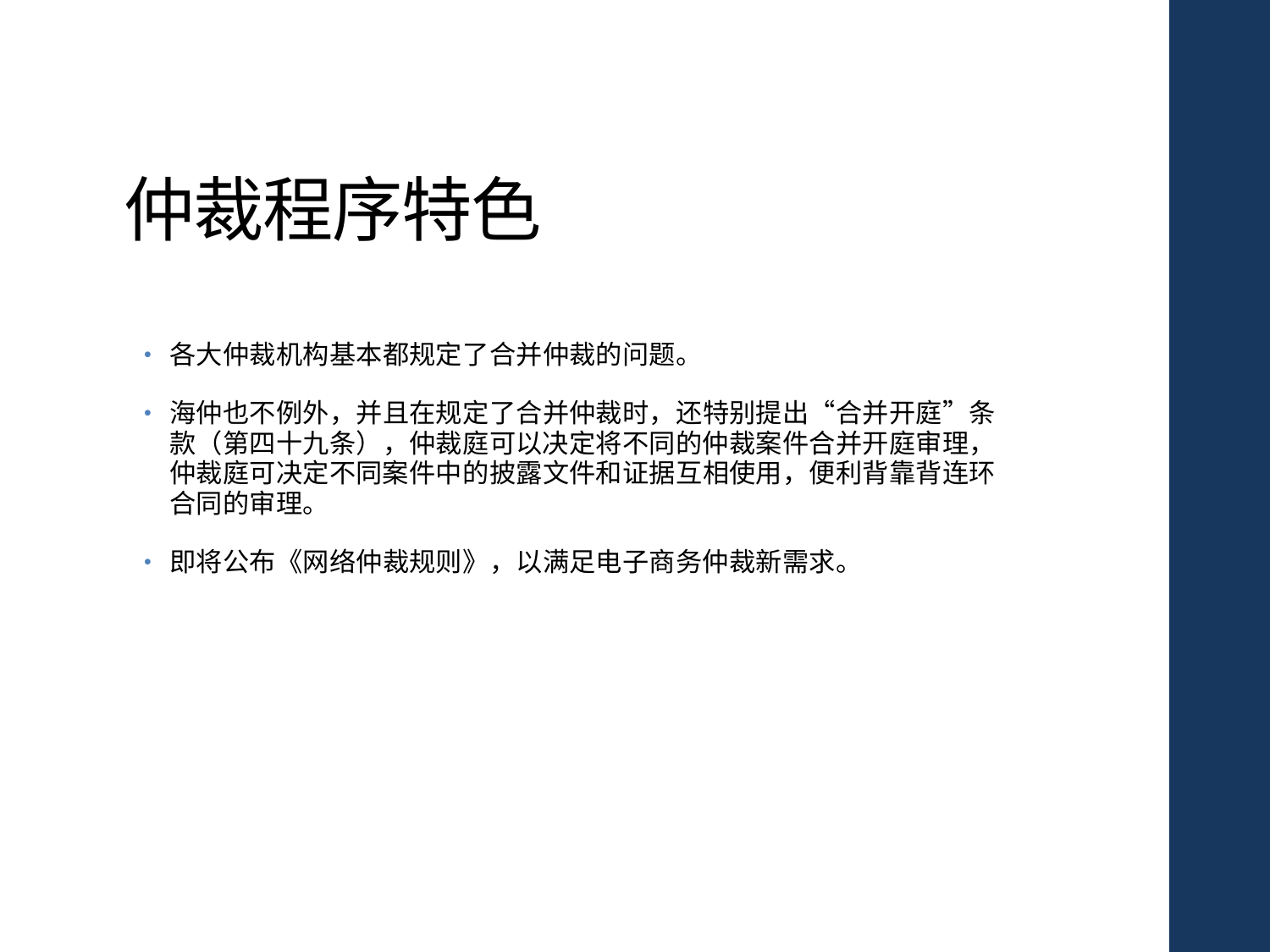

# 仲裁程序特色
各大仲裁机构基本都规定了合并仲裁的问题。
海仲也不例外，并且在规定了合并仲裁时，还特别提出“合并开庭”条款（第四十九条），仲裁庭可以决定将不同的仲裁案件合并开庭审理，仲裁庭可决定不同案件中的披露文件和证据互相使用，便利背靠背连环合同的审理。
即将公布《网络仲裁规则》，以满足电子商务仲裁新需求。